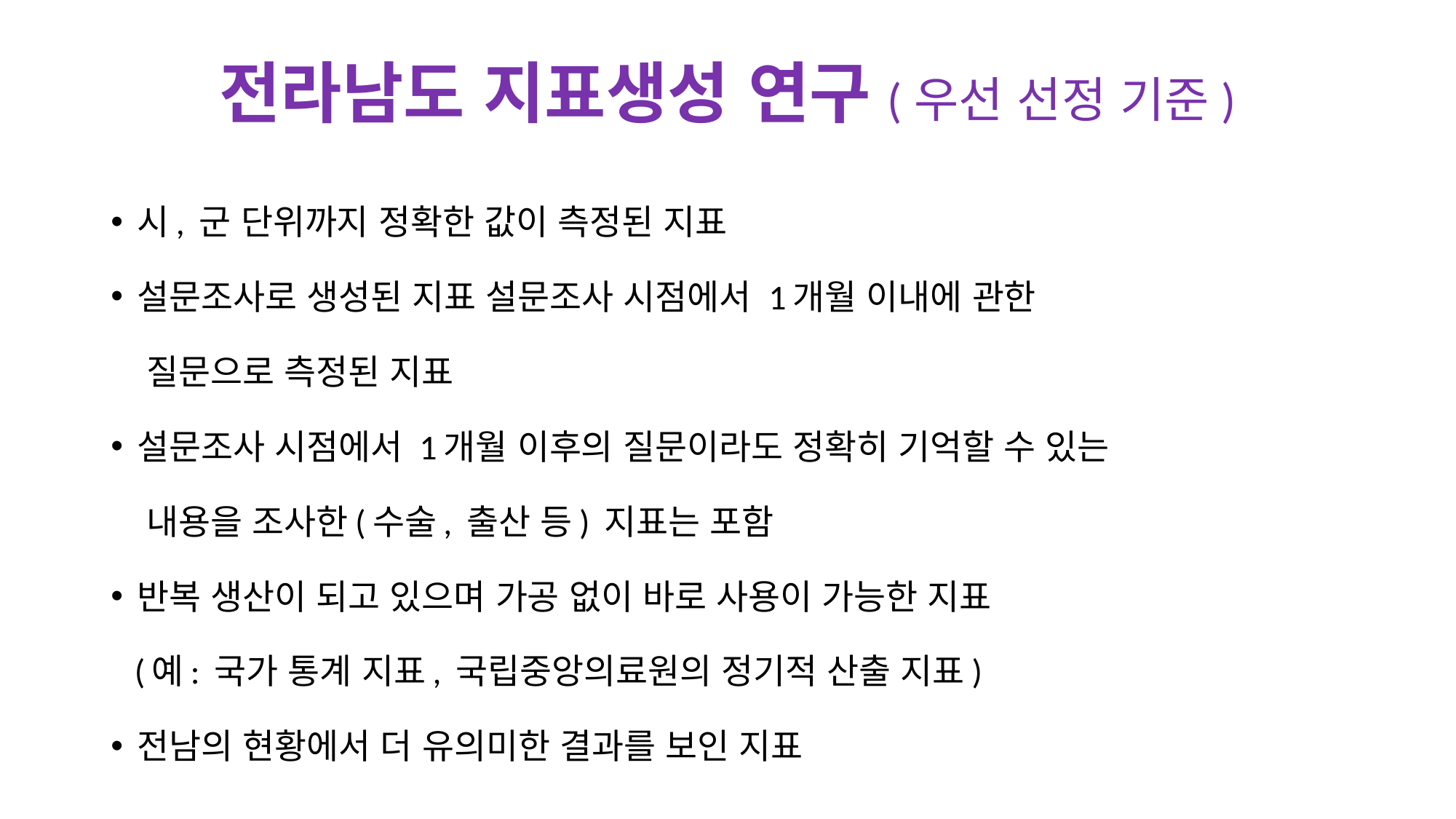

# 전라남도 지표생성 연구(우선 선정 기준)
시, 군 단위까지 정확한 값이 측정된 지표
설문조사로 생성된 지표 설문조사 시점에서 1개월 이내에 관한
   질문으로 측정된 지표
설문조사 시점에서 1개월 이후의 질문이라도 정확히 기억할 수 있는
   내용을 조사한(수술, 출산 등) 지표는 포함
반복 생산이 되고 있으며 가공 없이 바로 사용이 가능한 지표
   (예: 국가 통계 지표, 국립중앙의료원의 정기적 산출 지표)
전남의 현황에서 더 유의미한 결과를 보인 지표